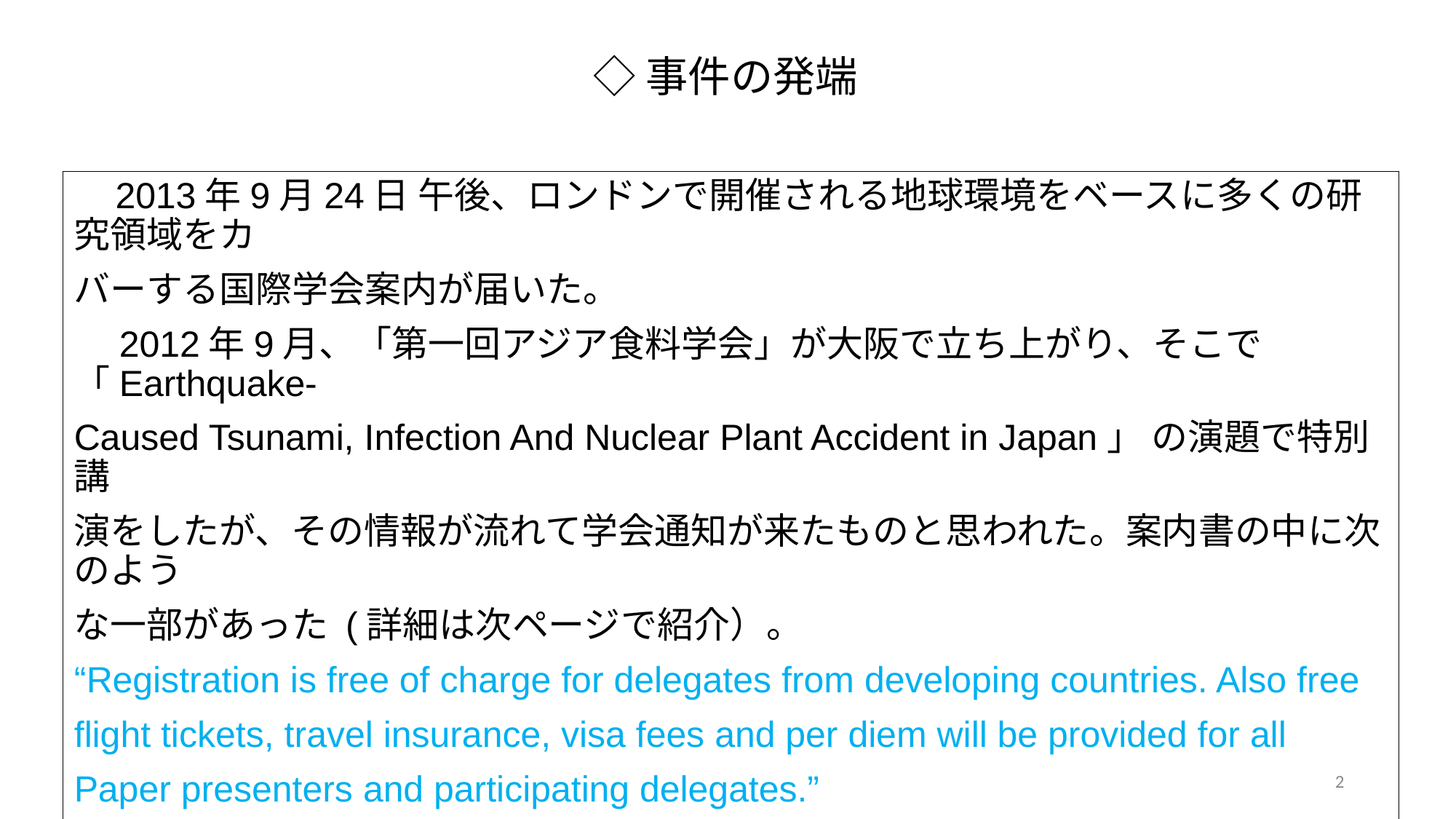

# ◇事件の発端
 　2013年9月24日 午後、ロンドンで開催される地球環境をベースに多くの研究領域をカ
バーする国際学会案内が届いた。
　2012年9月、「第一回アジア食料学会」が大阪で立ち上がり、そこで「Earthquake-
Caused Tsunami, Infection And Nuclear Plant Accident in Japan」 の演題で特別講
演をしたが、その情報が流れて学会通知が来たものと思われた。案内書の中に次のよう
な一部があった (詳細は次ページで紹介）。
“Registration is free of charge for delegates from developing countries. Also free
flight tickets, travel insurance, visa fees and per diem will be provided for all
Paper presenters and participating delegates.”
　日本は　Developing countryではないが面白い学会だと思い、アブストラクトを送り返
事を待った。
2